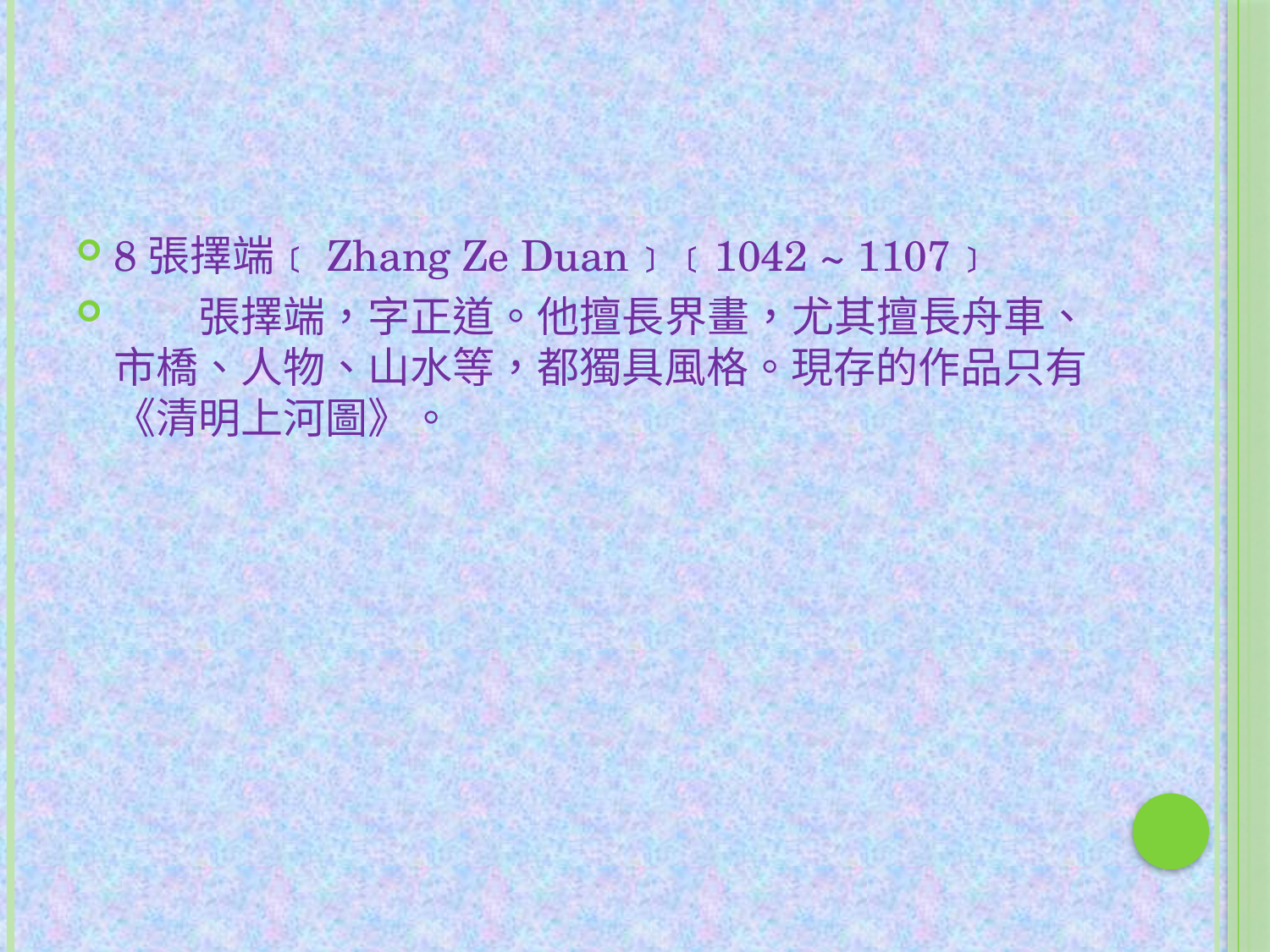

#
8張擇端﹝Zhang Ze Duan﹞﹝1042 ~ 1107﹞
　　張擇端，字正道。他擅長界畫，尤其擅長舟車、市橋、人物、山水等，都獨具風格。現存的作品只有《清明上河圖》。